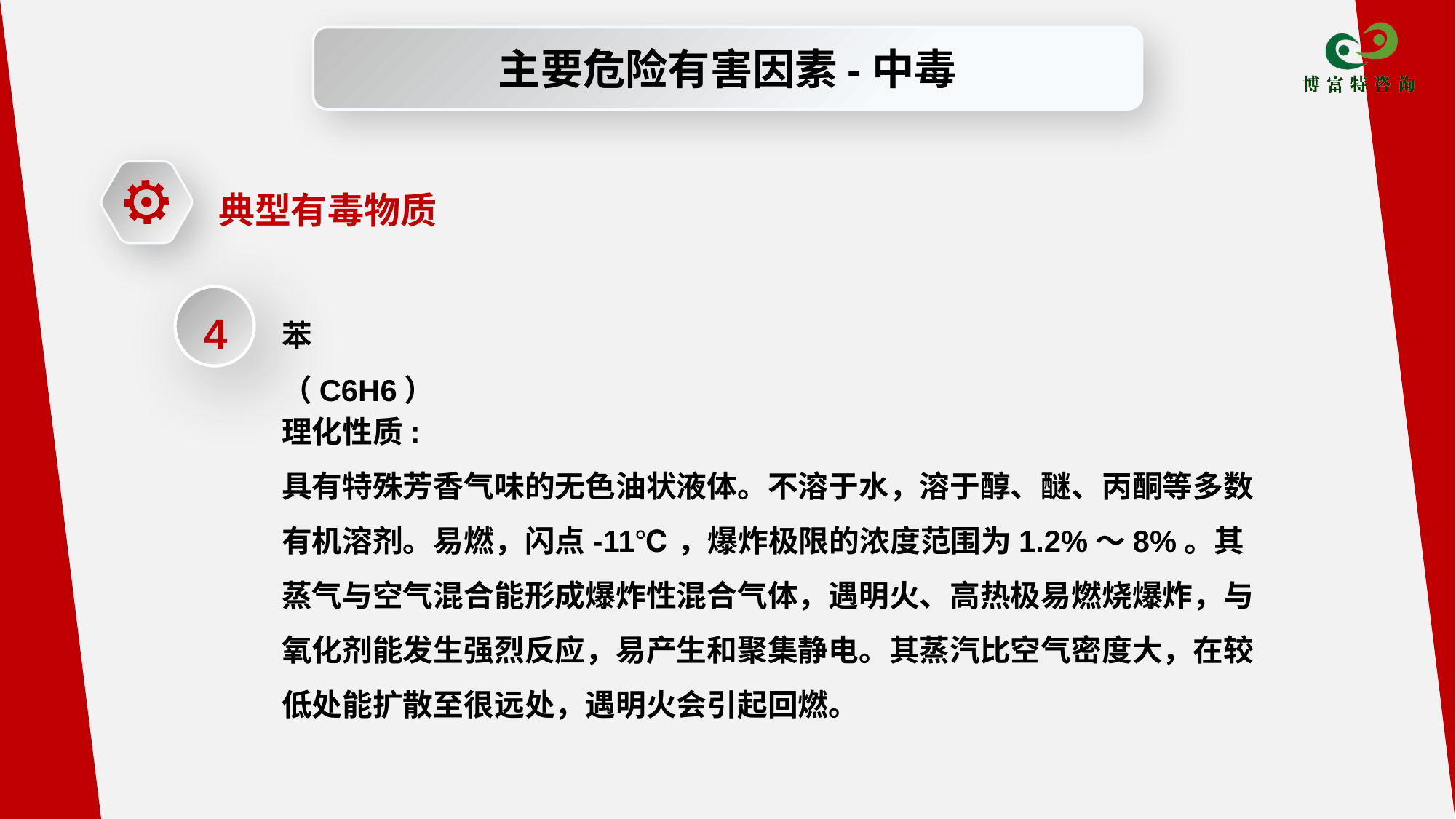

主要危险有害因素-中毒

典型有毒物质

4

苯（C6H6）
理化性质:
具有特殊芳香气味的无色油状液体。不溶于水，溶于醇、醚、丙酮等多数有机溶剂。易燃，闪点-11℃，爆炸极限的浓度范围为1.2%～8%。其蒸气与空气混合能形成爆炸性混合气体，遇明火、高热极易燃烧爆炸，与氧化剂能发生强烈反应，易产生和聚集静电。其蒸汽比空气密度大，在较低处能扩散至很远处，遇明火会引起回燃。